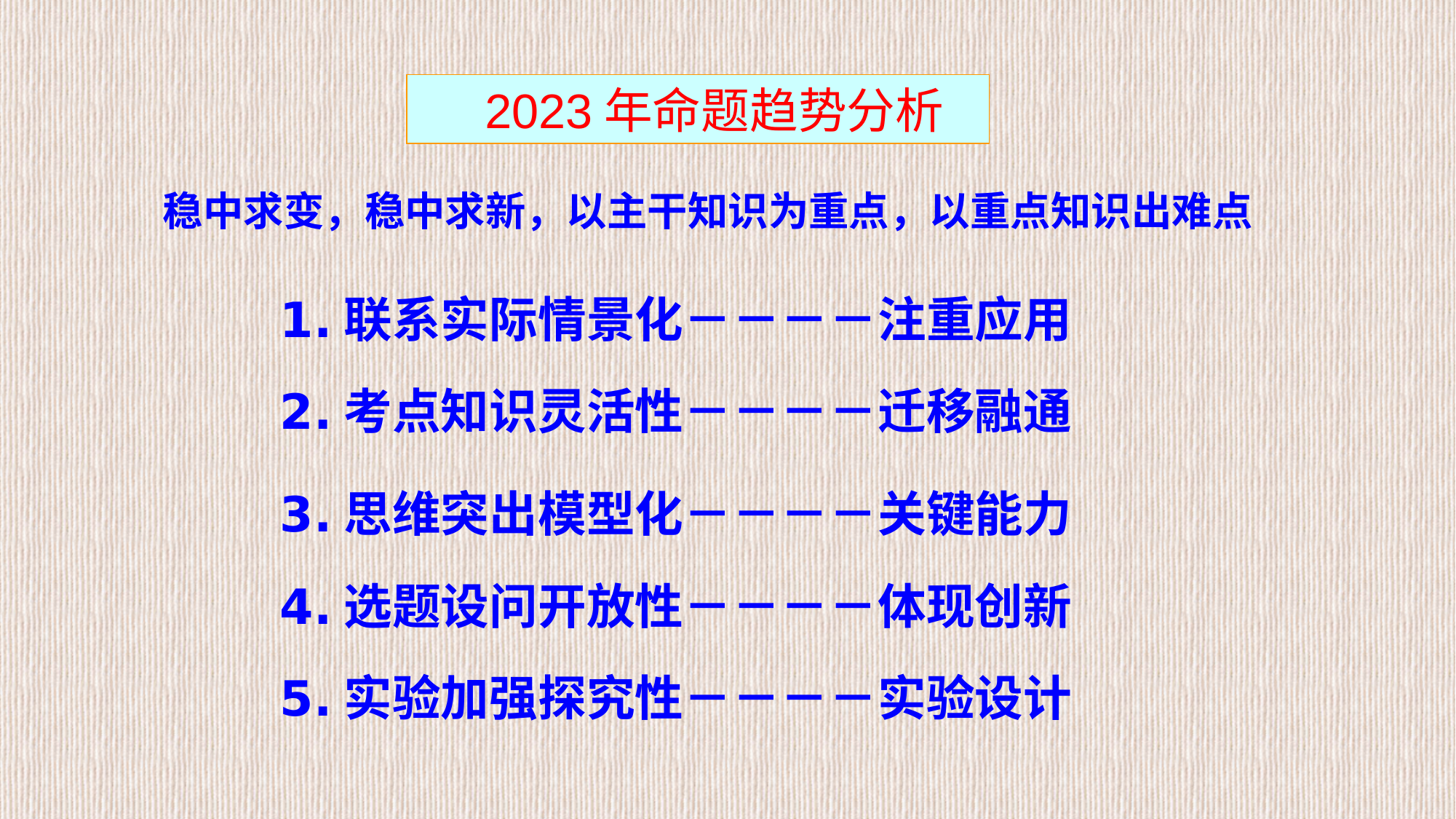

2023年命题趋势分析
稳中求变，稳中求新，以主干知识为重点，以重点知识出难点
1.联系实际情景化－－－－注重应用
2.考点知识灵活性－－－－迁移融通

3.思维突出模型化－－－－关键能力
4.选题设问开放性－－－－体现创新
5.实验加强探究性－－－－实验设计